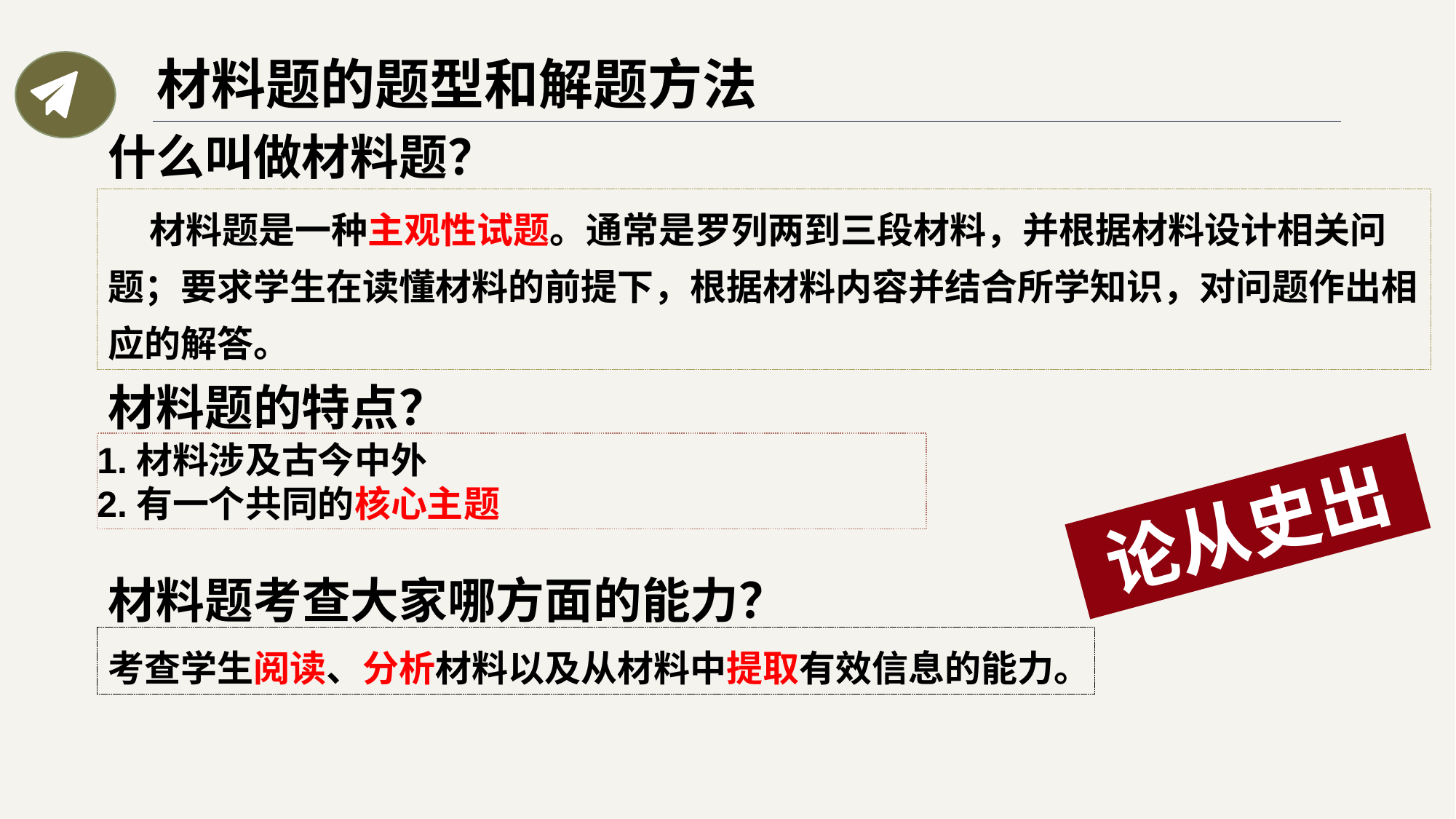

材料题的题型和解题方法

什么叫做材料题？
    材料题是一种主观性试题。通常是罗列两到三段材料，并根据材料设计相关问题；要求学生在读懂材料的前提下，根据材料内容并结合所学知识，对问题作出相应的解答。
材料题的特点？
1.材料涉及古今中外
2.有一个共同的核心主题
论从史出
材料题考查大家哪方面的能力？
考查学生阅读、分析材料以及从材料中提取有效信息的能力。